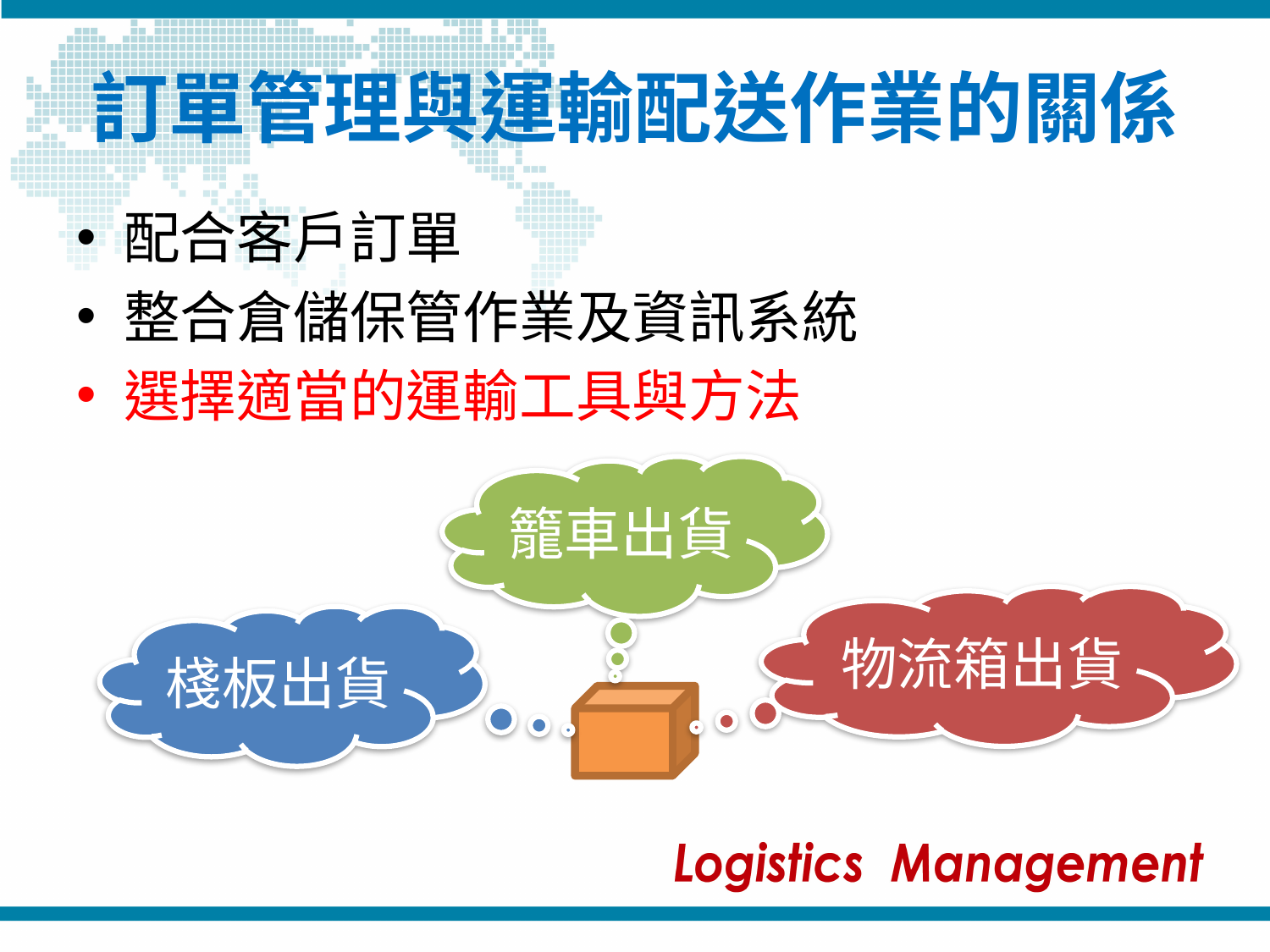

# 訂單管理與運輸配送作業的關係
配合客戶訂單
整合倉儲保管作業及資訊系統
選擇適當的運輸工具與方法

籠車出貨
物流箱出貨
棧板出貨